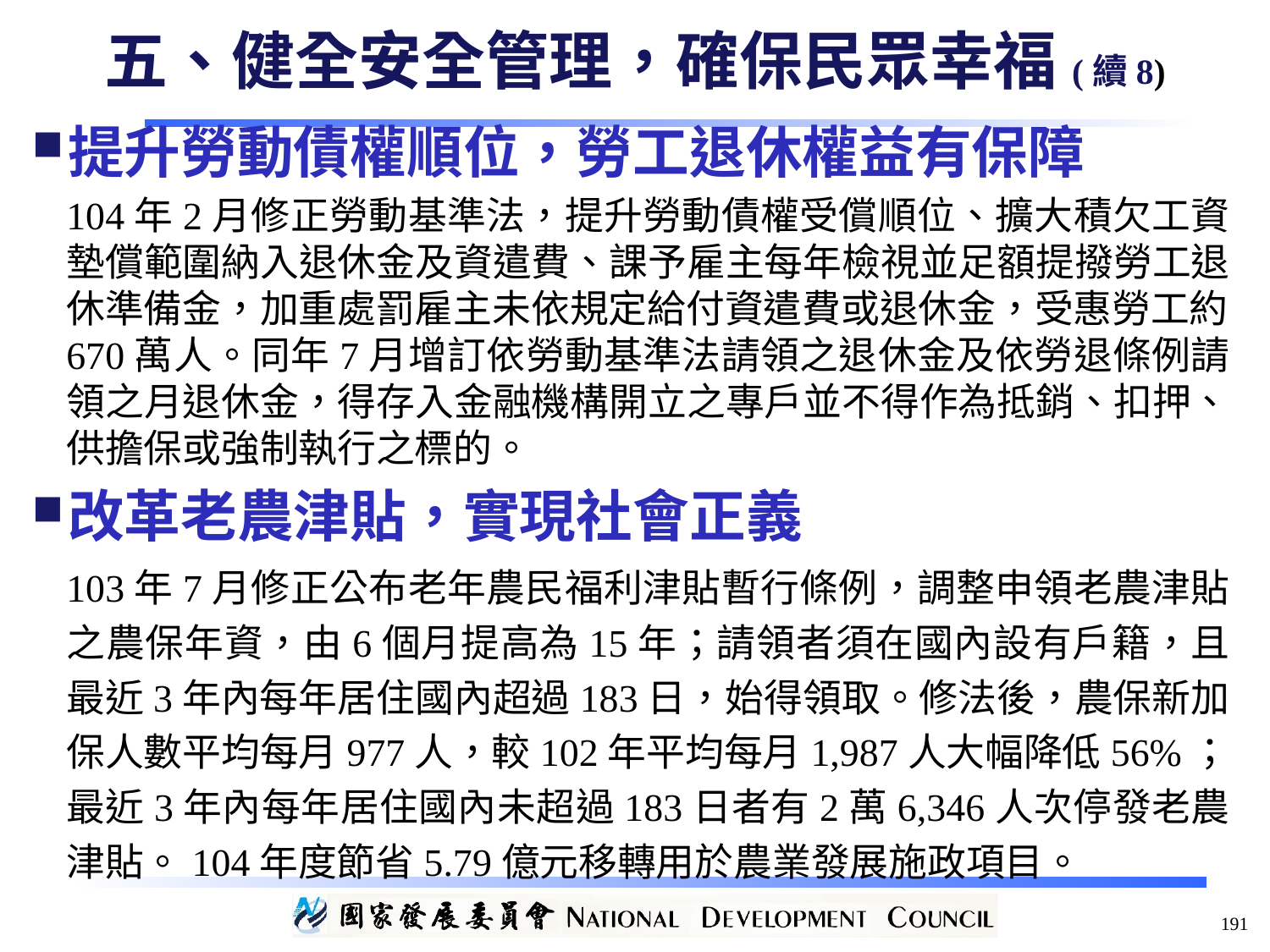

五、健全安全管理，確保民眾幸福(續8)
提升勞動債權順位，勞工退休權益有保障
104年2月修正勞動基準法，提升勞動債權受償順位、擴大積欠工資墊償範圍納入退休金及資遣費、課予雇主每年檢視並足額提撥勞工退休準備金，加重處罰雇主未依規定給付資遣費或退休金，受惠勞工約670萬人。同年7月增訂依勞動基準法請領之退休金及依勞退條例請領之月退休金，得存入金融機構開立之專戶並不得作為抵銷、扣押、供擔保或強制執行之標的。
改革老農津貼，實現社會正義
103年7月修正公布老年農民福利津貼暫行條例，調整申領老農津貼之農保年資，由6個月提高為15年；請領者須在國內設有戶籍，且最近3年內每年居住國內超過183日，始得領取。修法後，農保新加保人數平均每月977人，較102年平均每月1,987人大幅降低56%；最近3年內每年居住國內未超過183日者有2萬6,346人次停發老農津貼。104年度節省5.79億元移轉用於農業發展施政項目。

191